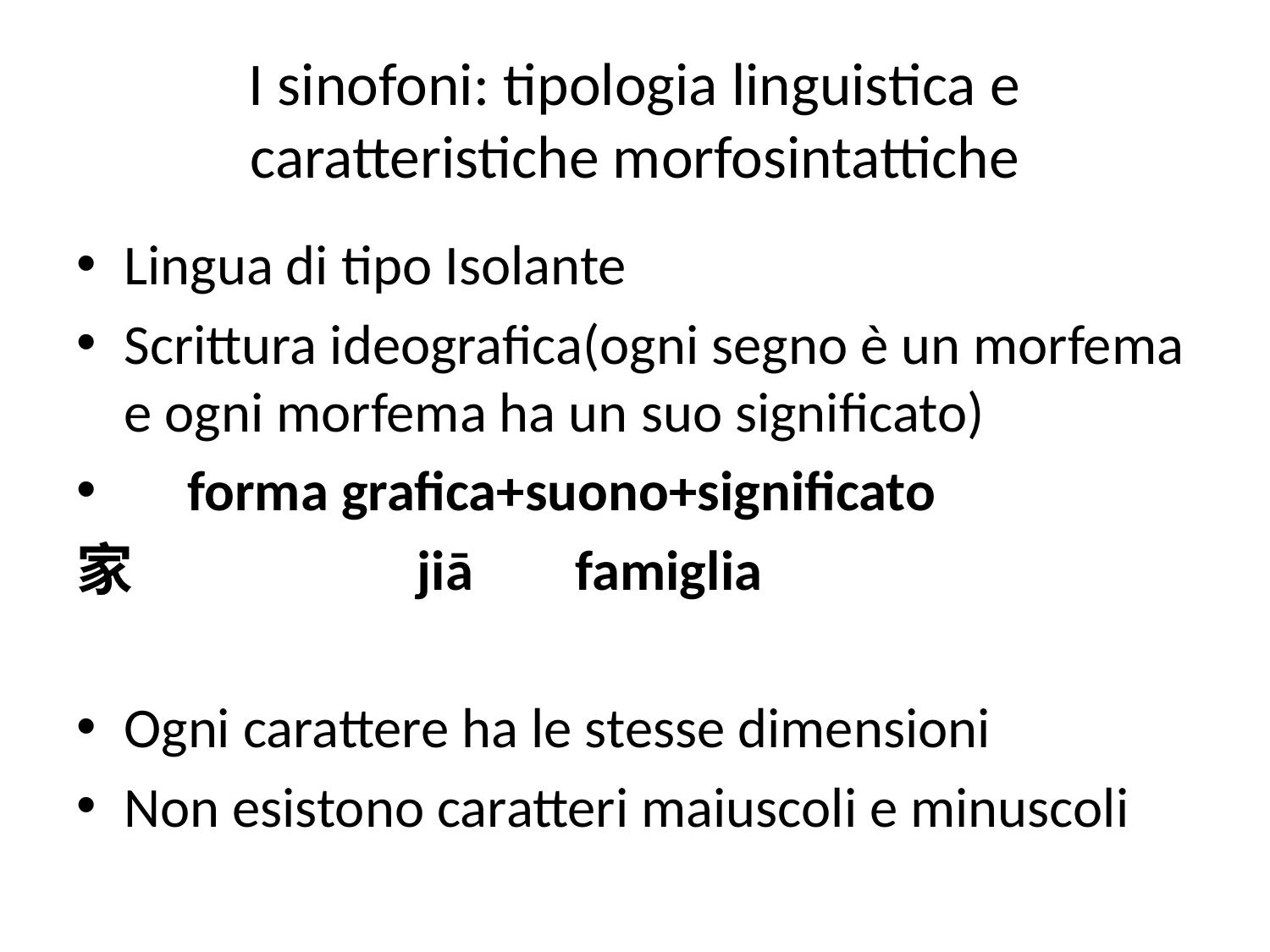

# I sinofoni: tipologia linguistica e caratteristiche morfosintattiche
Lingua di tipo Isolante
Scrittura ideografica(ogni segno è un morfema e ogni morfema ha un suo significato)
     forma grafica+suono+significato
家                     jiā        famiglia

Ogni carattere ha le stesse dimensioni
Non esistono caratteri maiuscoli e minuscoli